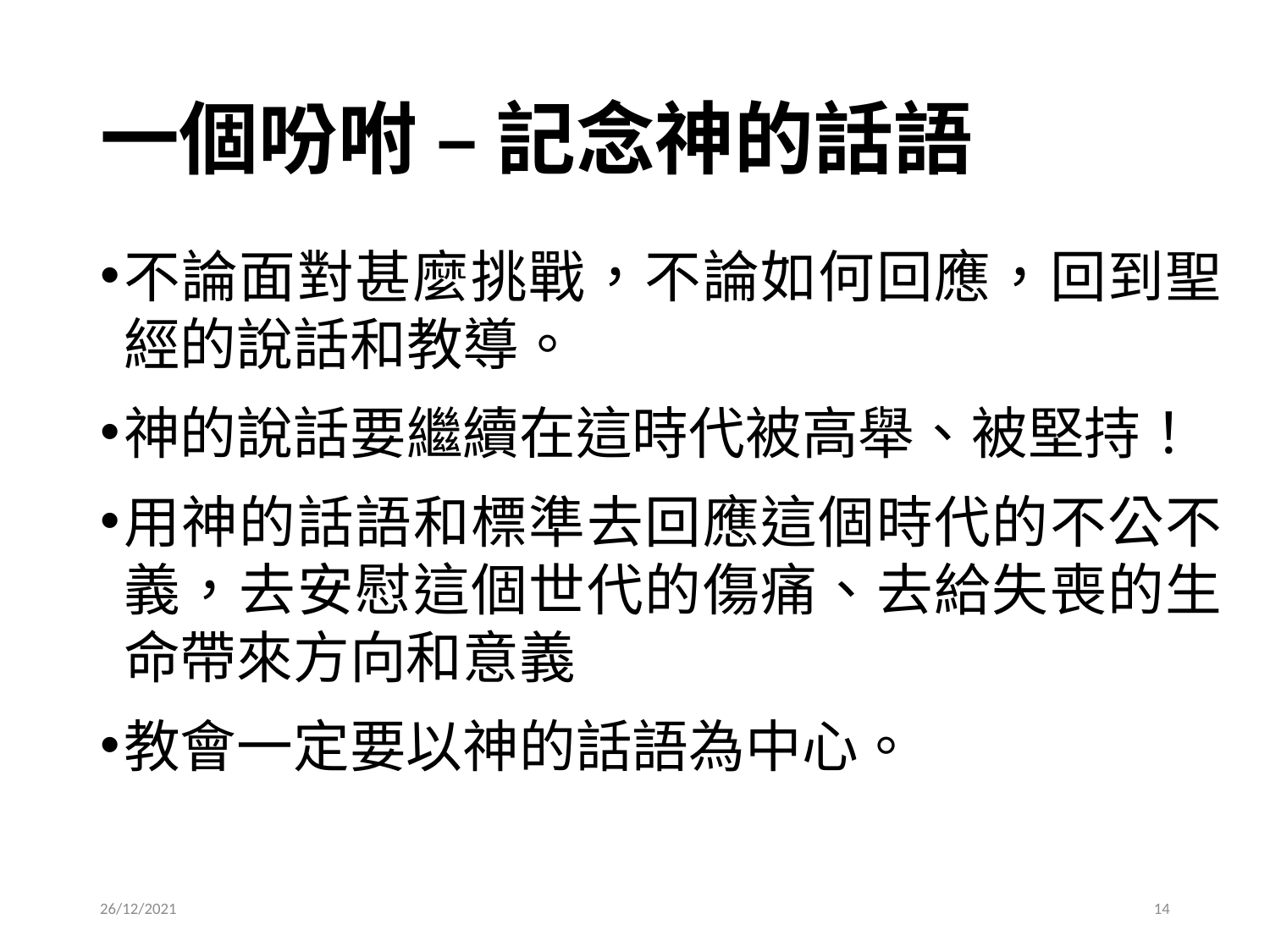

# 一個吩咐 – 記念神的話語
不論面對甚麼挑戰，不論如何回應，回到聖經的說話和教導。
神的說話要繼續在這時代被高舉、被堅持！
用神的話語和標準去回應這個時代的不公不義，去安慰這個世代的傷痛、去給失喪的生命帶來方向和意義
教會一定要以神的話語為中心。

26/12/2021

14